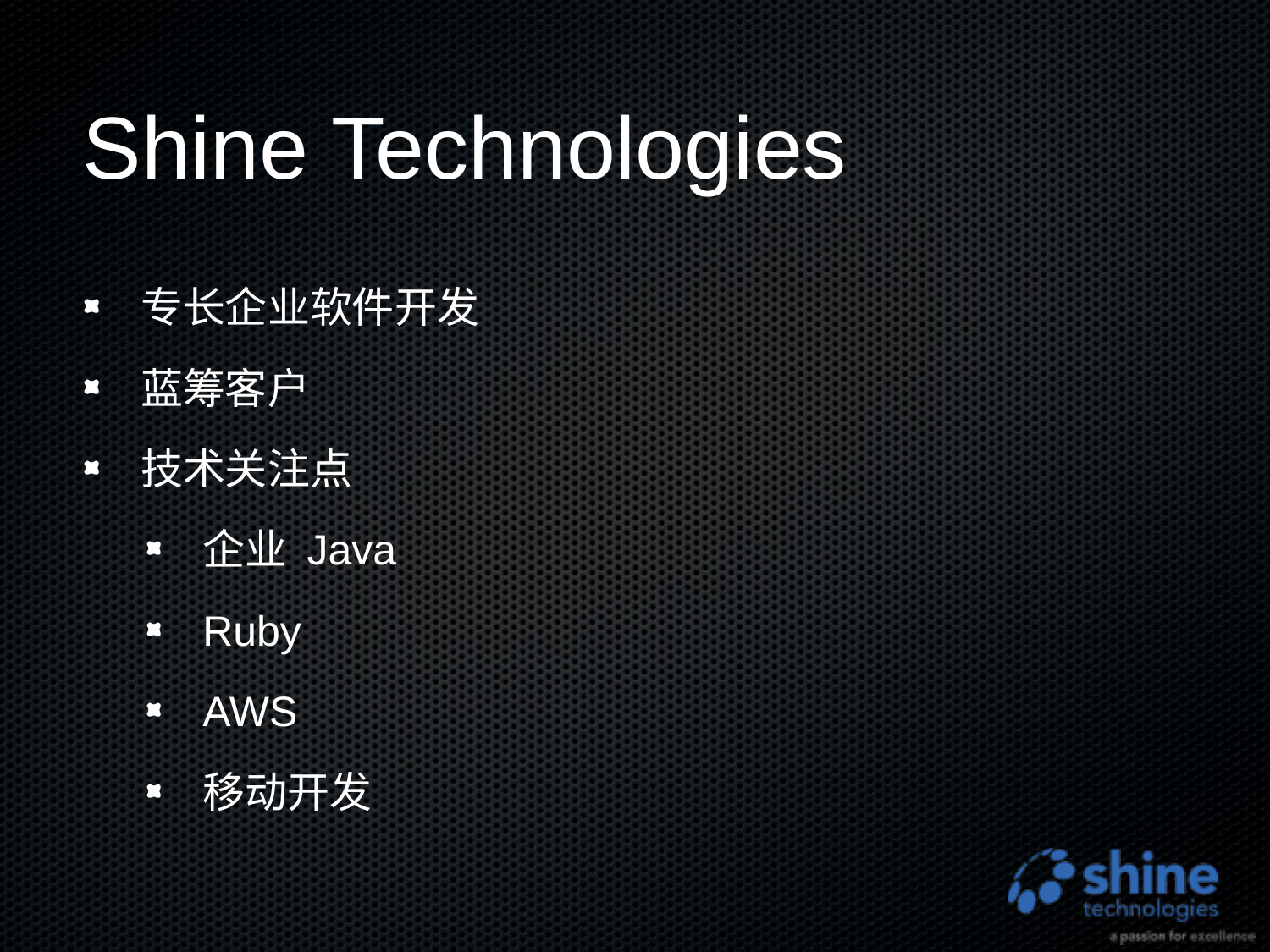

# Shine Technologies
专长企业软件开发
蓝筹客户
技术关注点
企业 Java
Ruby
AWS
移动开发